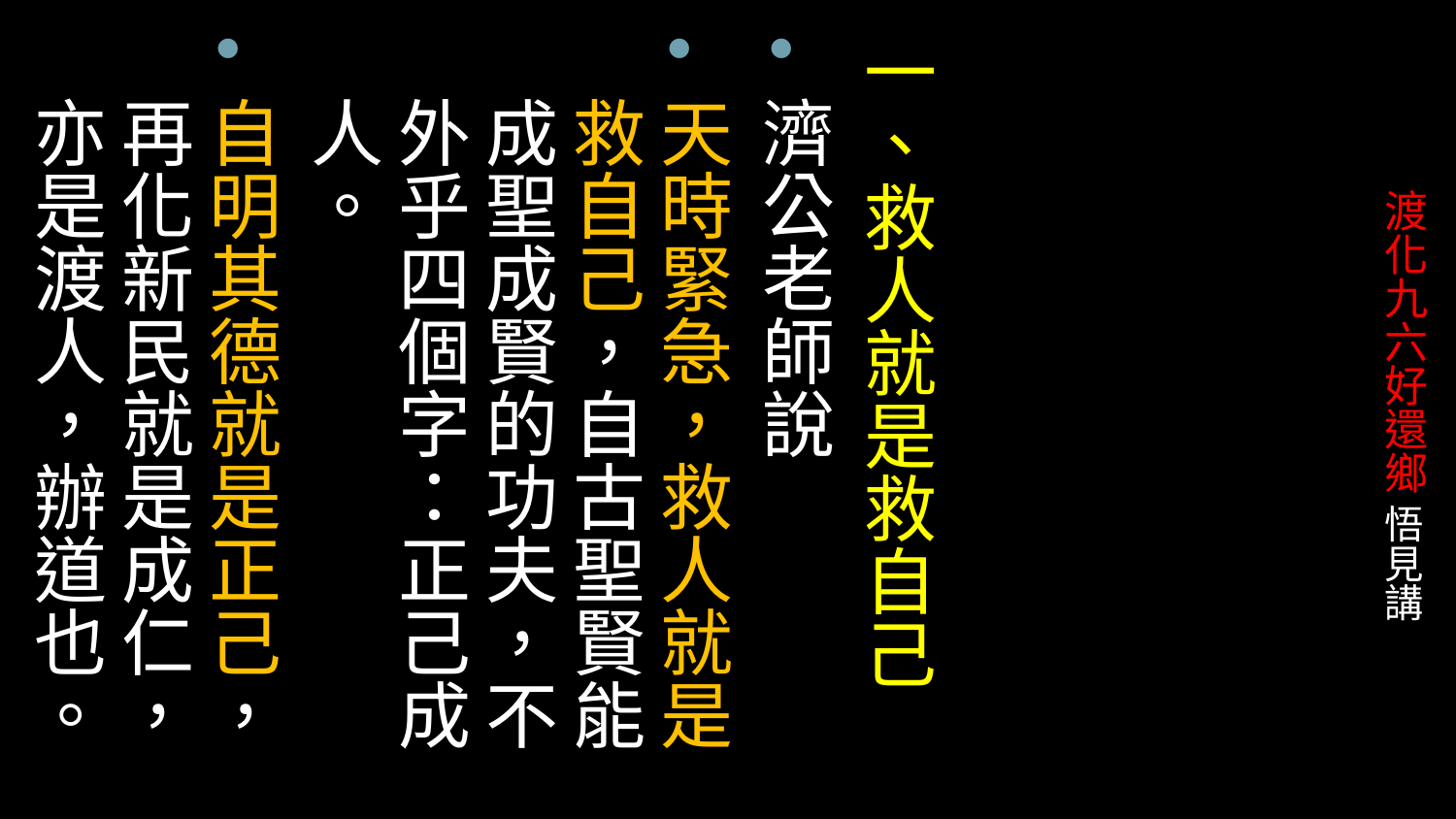

一、救人就是救自己
濟公老師說
天時緊急，救人就是救自己，自古聖賢能成聖成賢的功夫，不外乎四個字：正己成人。
自明其德就是正己，再化新民就是成仁，亦是渡人，辦道也。
# 渡化九六好還鄉 悟見講